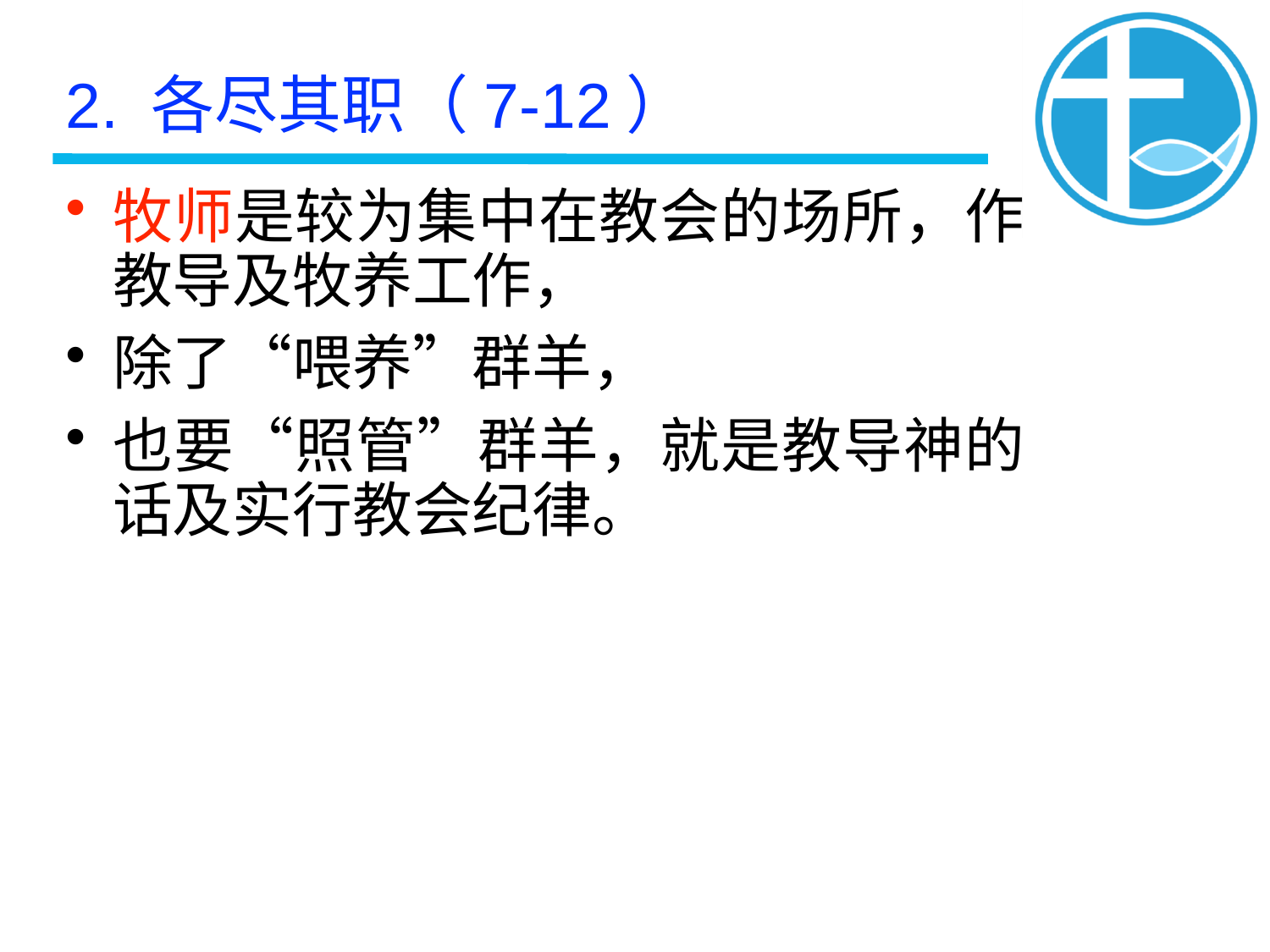

2. 各尽其职（7-12）
牧师是较为集中在教会的场所，作教导及牧养工作，
除了“喂养”群羊，
也要“照管”群羊，就是教导神的话及实行教会纪律。